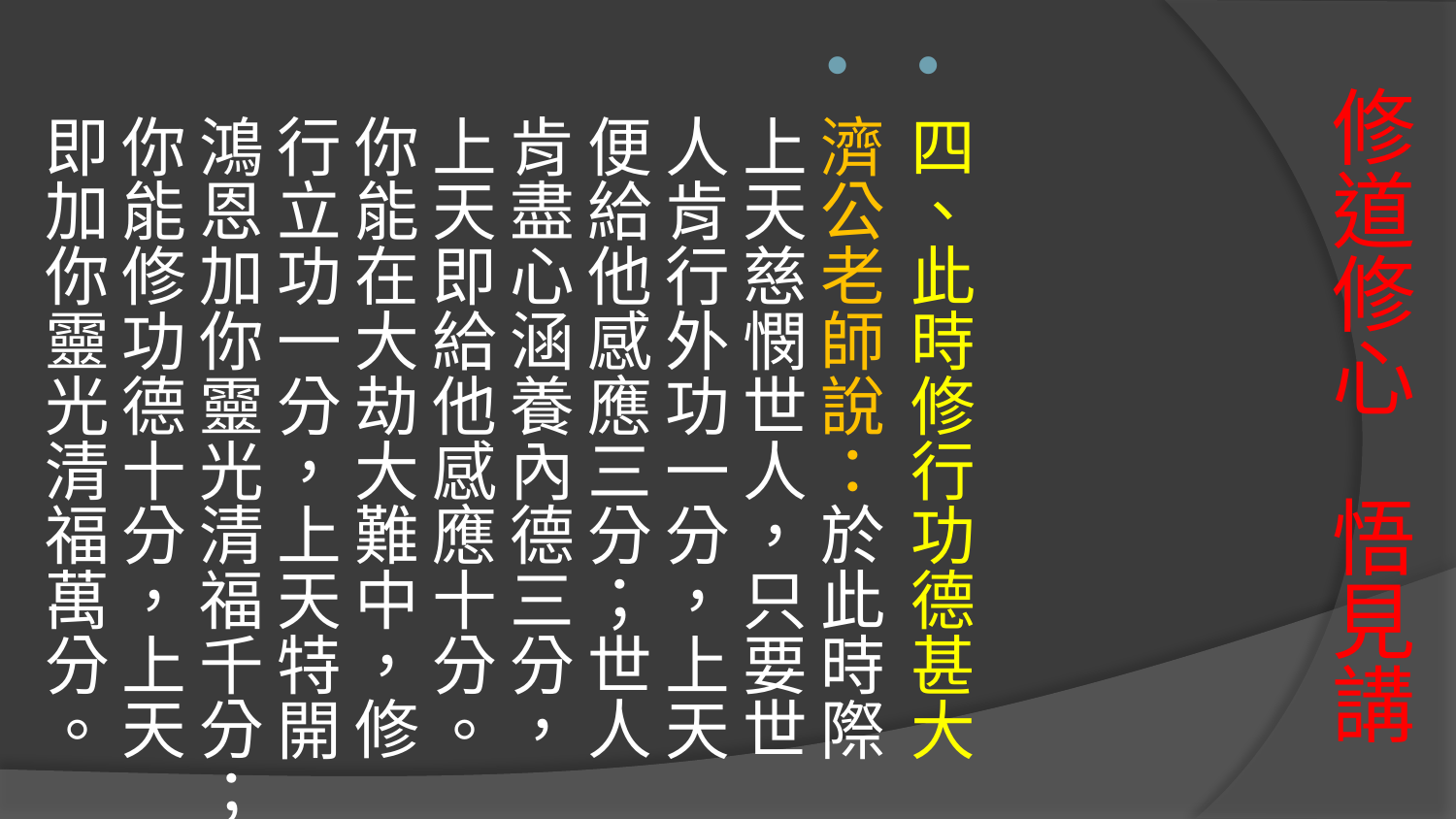

四、此時修行功德甚大
濟公老師說：於此時際上天慈憫世人，只要世人肯行外功一分，上天便給他感應三分；世人肯盡心涵養內德三分，上天即給他感應十分。你能在大劫大難中，修行立功一分，上天特開鴻恩加你靈光清福千分；你能修功德十分，上天即加你靈光清福萬分。
# 修道修心    悟見講